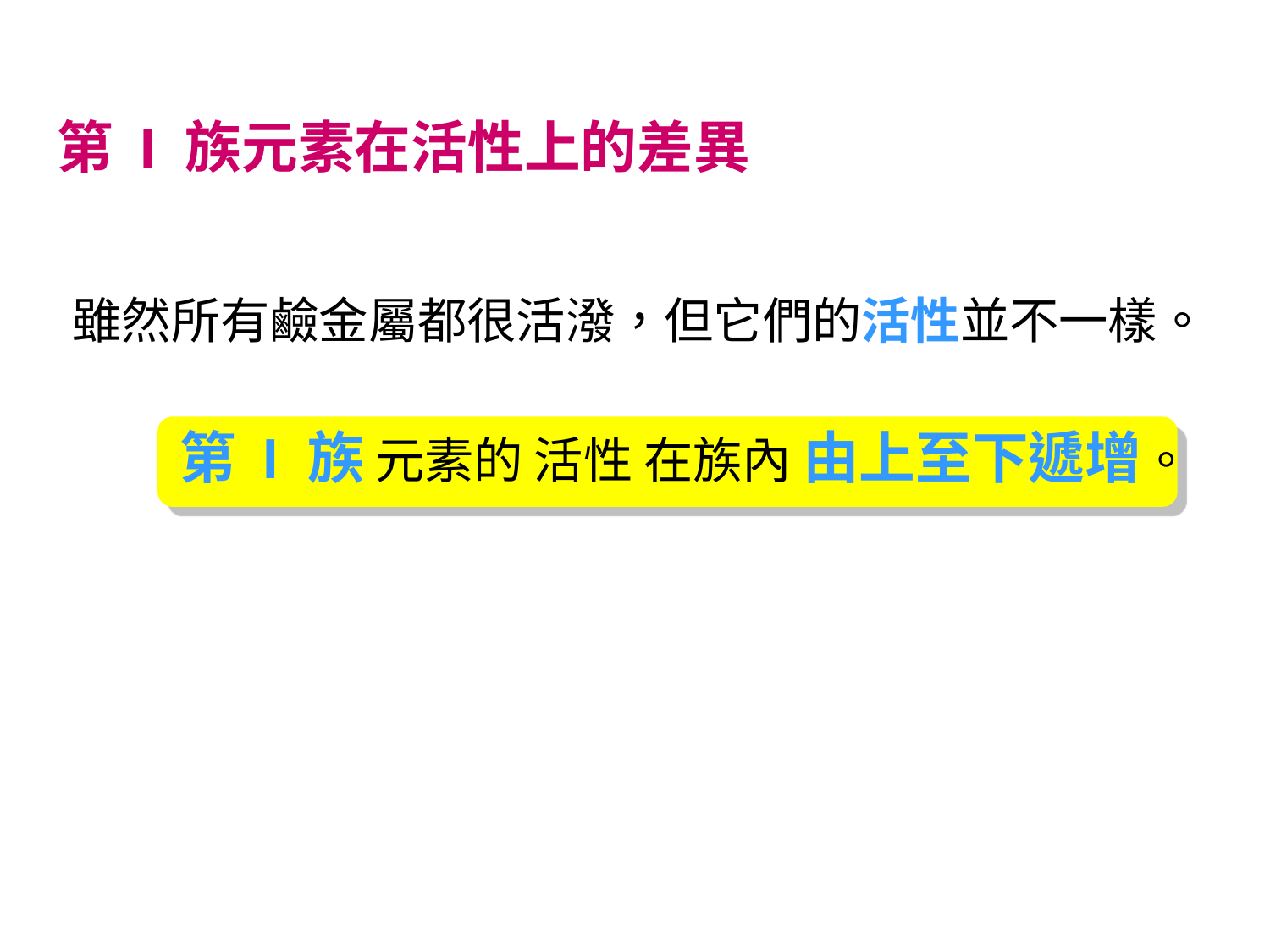

第 I 族元素在活性上的差異
雖然所有鹼金屬都很活潑，但它們的活性並不一樣。
第 I 族 元素的 活性 在族內 由上至下遞增。